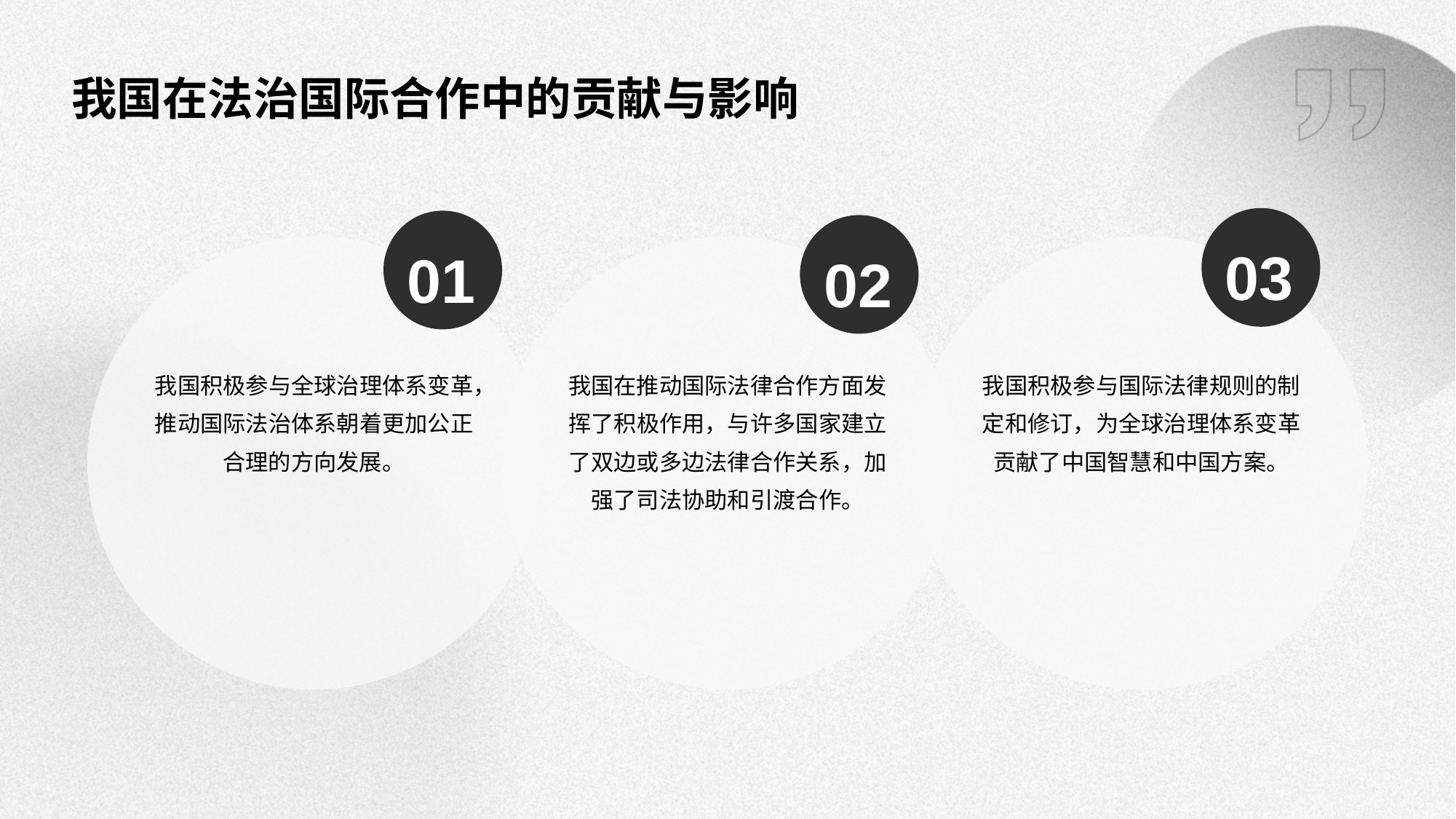

我国在法治国际合作中的贡献与影响

03
01

02
我国积极参与全球治理体系变革，推动国际法治体系朝着更加公正合理的方向发展。
我国在推动国际法律合作方面发挥了积极作用，与许多国家建立了双边或多边法律合作关系，加强了司法协助和引渡合作。
我国积极参与国际法律规则的制定和修订，为全球治理体系变革贡献了中国智慧和中国方案。